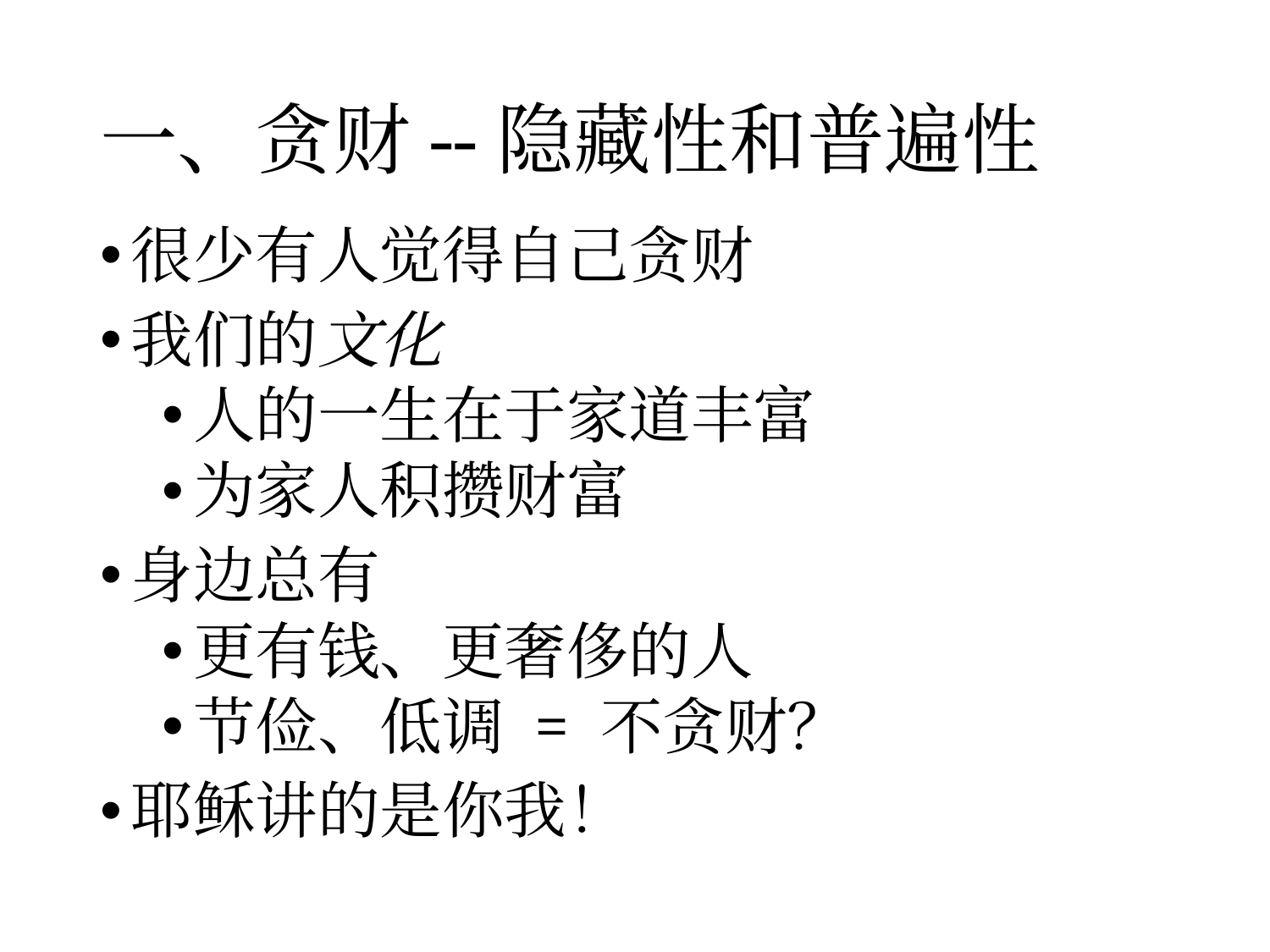

# 一、贪财--隐藏性和普遍性
很少有人觉得自己贪财
我们的文化
人的一生在于家道丰富
为家人积攒财富
身边总有
更有钱、更奢侈的人
节俭、低调 = 不贪财？
耶稣讲的是你我！